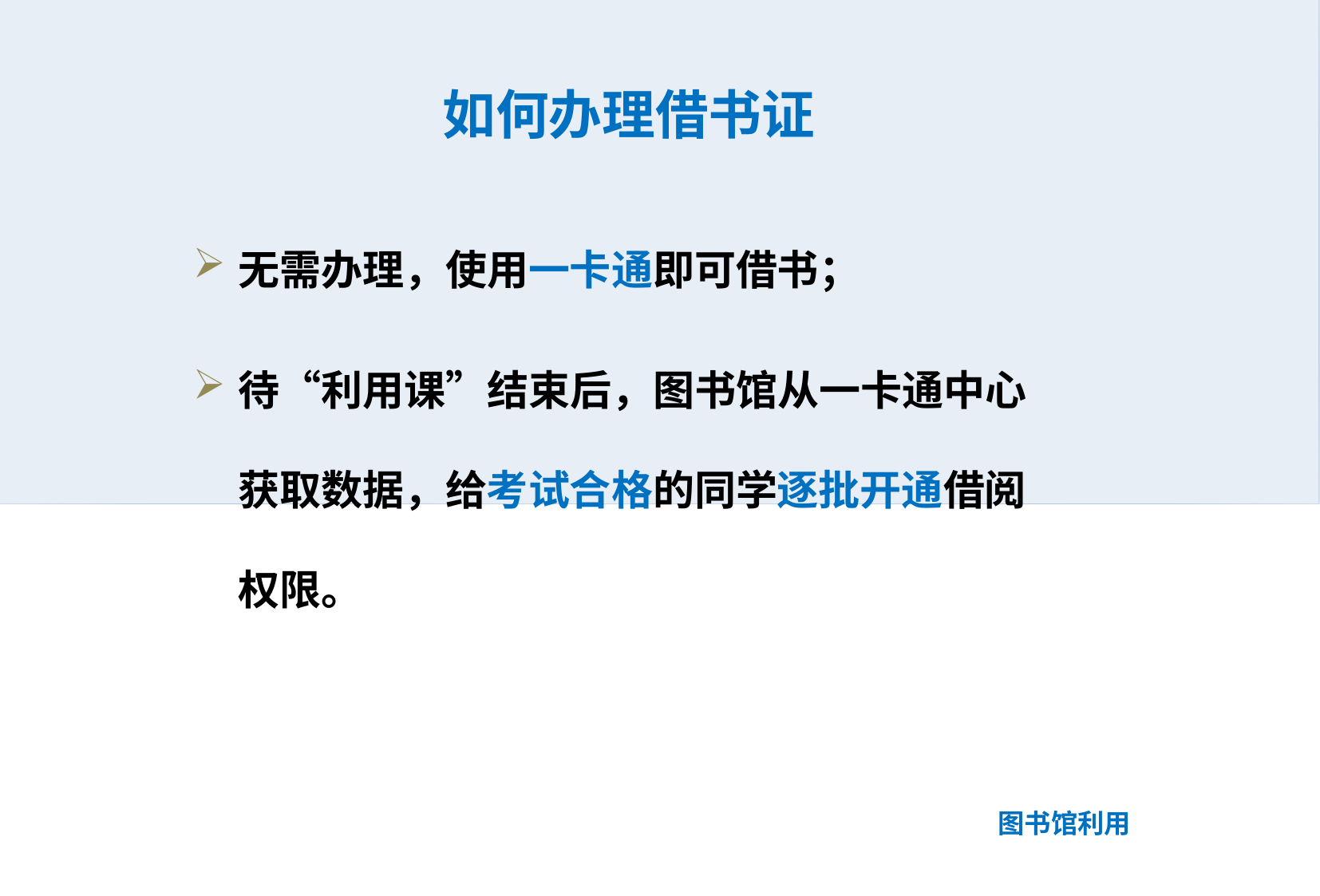

如何办理借书证

无需办理，使用一卡通即可借书；
待“利用课”结束后，图书馆从一卡通中心获取数据，给考试合格的同学逐批开通借阅 权限。

图书馆利用